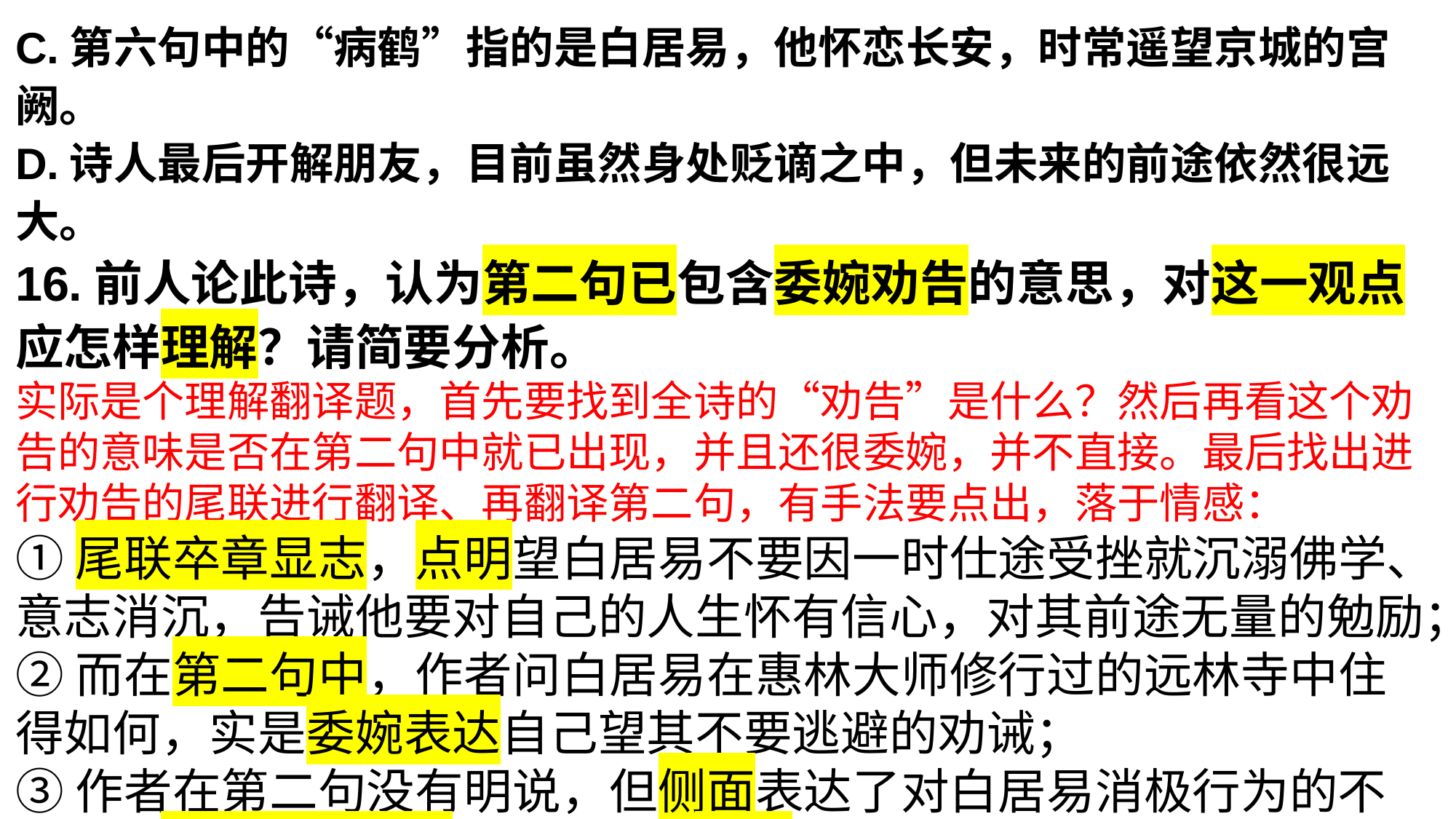

C.第六句中的“病鹤”指的是白居易，他怀恋长安，时常遥望京城的宫阙。
D.诗人最后开解朋友，目前虽然身处贬谪之中，但未来的前途依然很远大。
16.前人论此诗，认为第二句已包含委婉劝告的意思，对这一观点应怎样理解？请简要分析。
实际是个理解翻译题，首先要找到全诗的“劝告”是什么？然后再看这个劝告的意味是否在第二句中就已出现，并且还很委婉，并不直接。最后找出进行劝告的尾联进行翻译、再翻译第二句，有手法要点出，落于情感：
①尾联卒章显志，点明望白居易不要因一时仕途受挫就沉溺佛学、意志消沉，告诫他要对自己的人生怀有信心，对其前途无量的勉励；
②而在第二句中，作者问白居易在惠林大师修行过的远林寺中住得如何，实是委婉表达自己望其不要逃避的劝诫；
③作者在第二句没有明说，但侧面表达了对白居易消极行为的不认同，为其最后正面劝诫、提醒做了铺垫、蓄势；